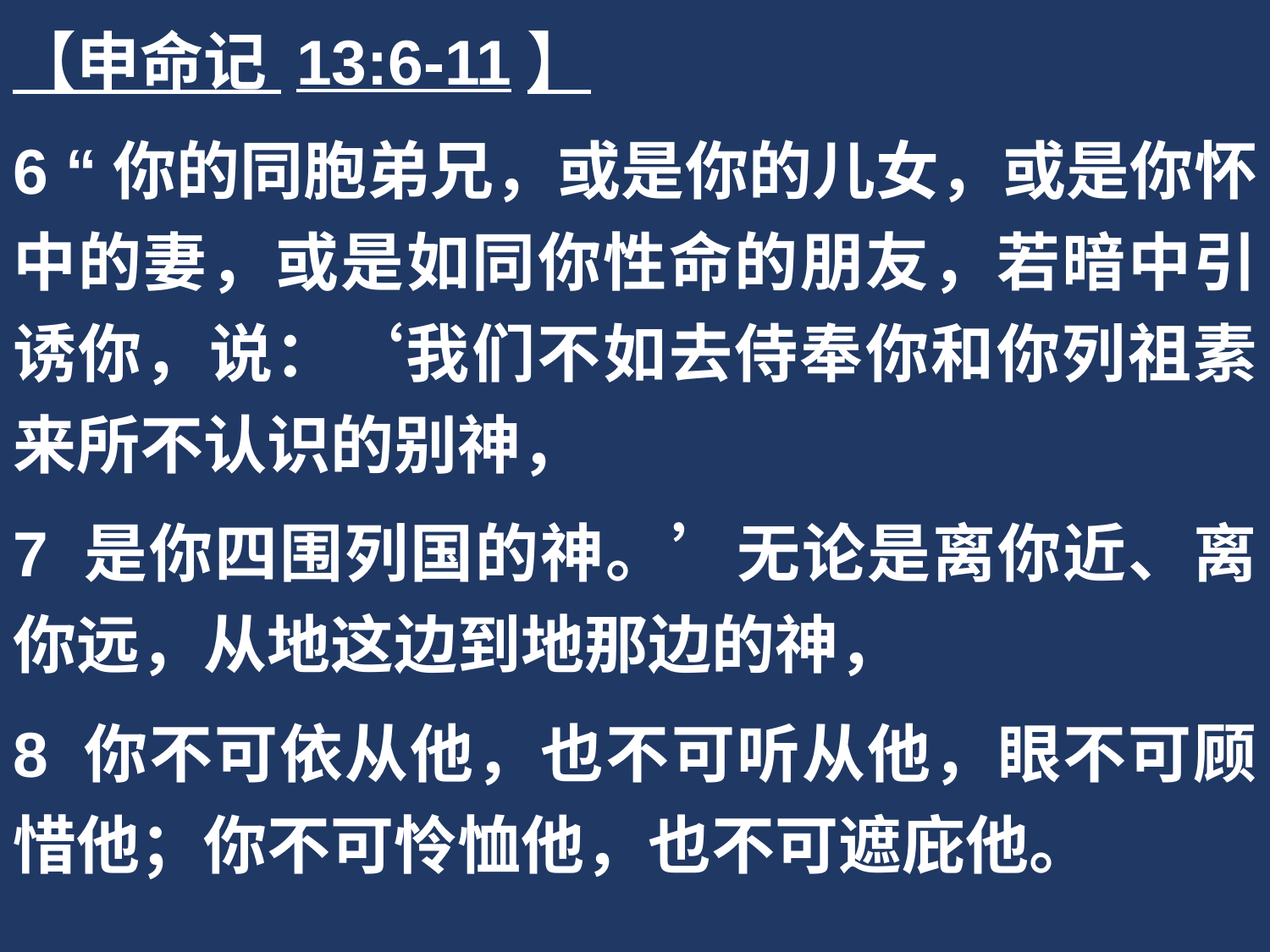

【申命记 13:6-11】
6 “你的同胞弟兄，或是你的儿女，或是你怀中的妻，或是如同你性命的朋友，若暗中引诱你，说：‘我们不如去侍奉你和你列祖素来所不认识的别神，
7 是你四围列国的神。’无论是离你近、离你远，从地这边到地那边的神，
8 你不可依从他，也不可听从他，眼不可顾惜他；你不可怜恤他，也不可遮庇他。